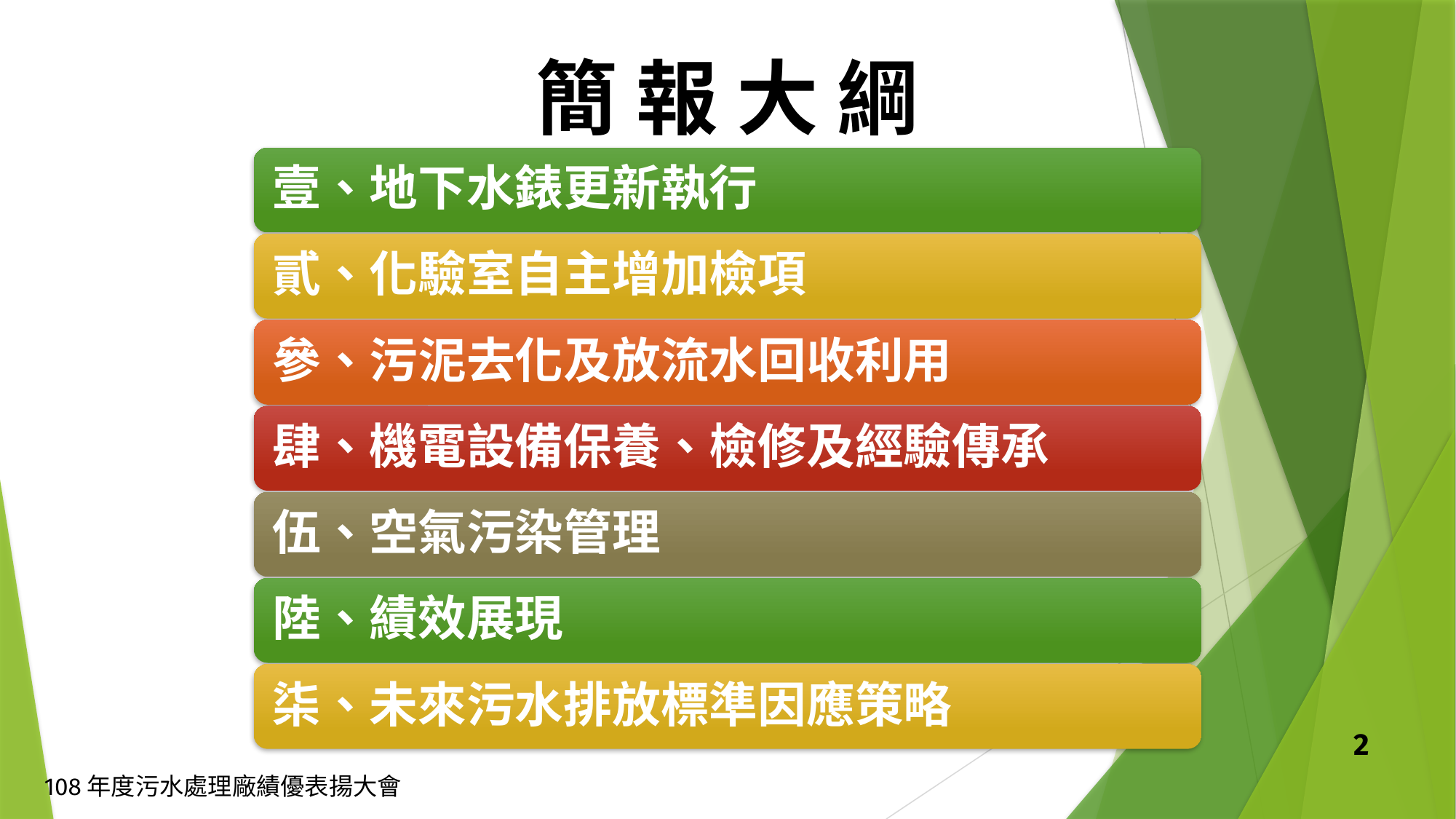

# 簡 報 大 綱
壹、地下水錶更新執行
貳、化驗室自主增加檢項
參、污泥去化及放流水回收利用
肆、機電設備保養、檢修及經驗傳承
伍、空氣污染管理
陸、績效展現
柒、未來污水排放標準因應策略
2
108年度污水處理廠績優表揚大會